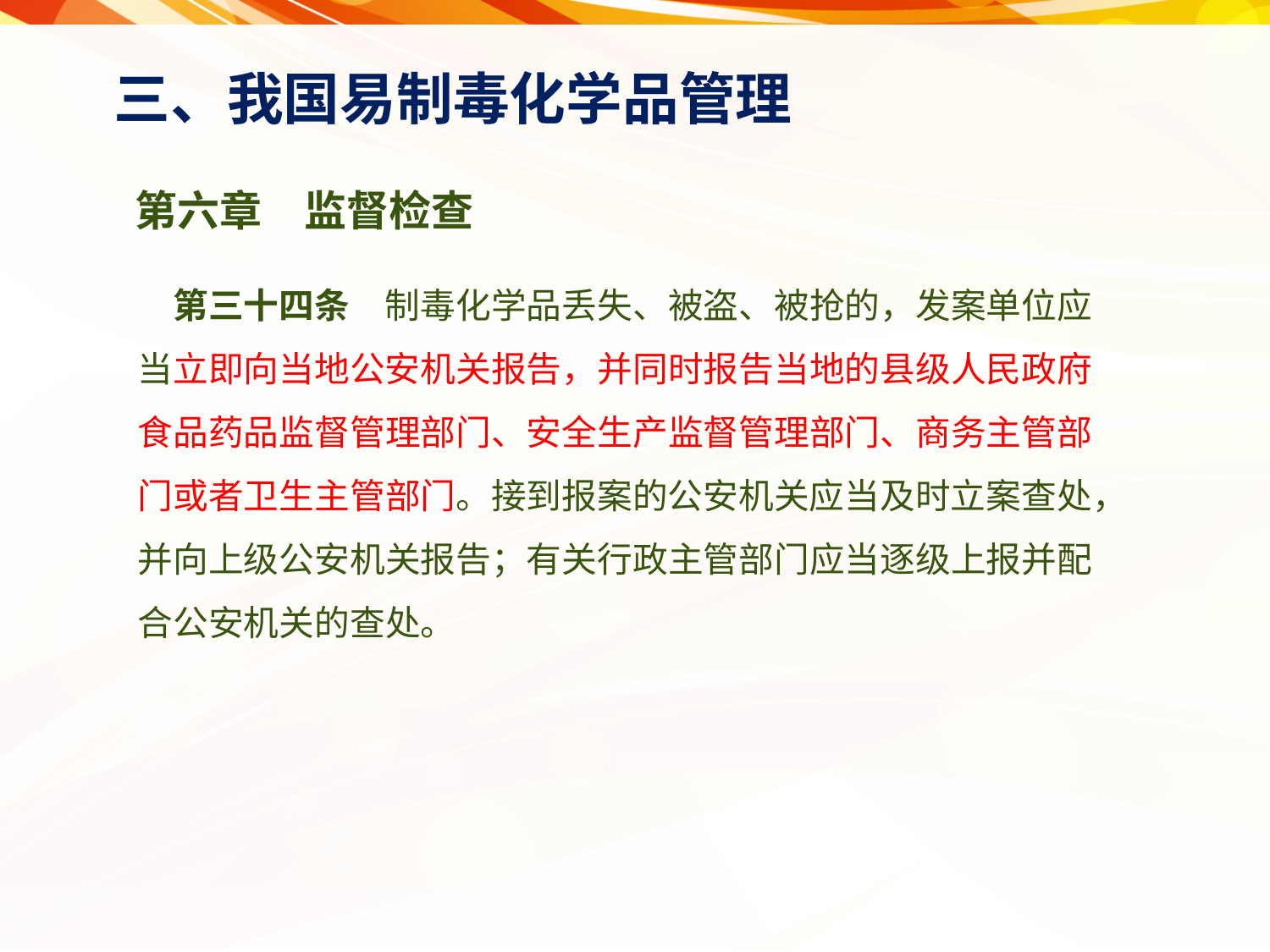

三、我国易制毒化学品管理
第六章　监督检查

　第三十四条　制毒化学品丢失、被盗、被抢的，发案单位应当立即向当地公安机关报告，并同时报告当地的县级人民政府食品药品监督管理部门、安全生产监督管理部门、商务主管部门或者卫生主管部门。接到报案的公安机关应当及时立案查处，并向上级公安机关报告；有关行政主管部门应当逐级上报并配合公安机关的查处。